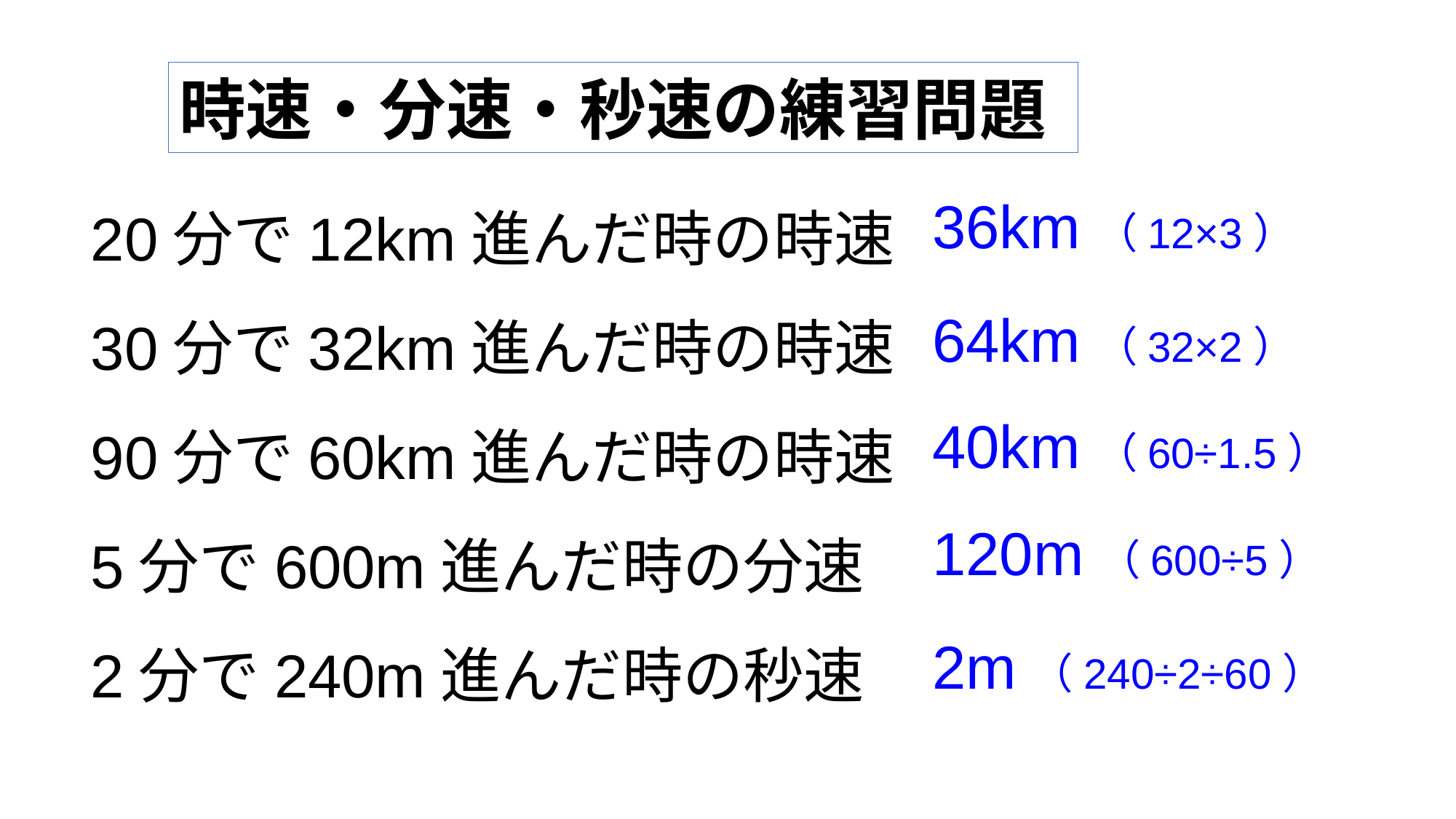

時速・分速・秒速の練習問題
20分で12km進んだ時の時速
30分で32km進んだ時の時速
90分で60km進んだ時の時速
5分で600m進んだ時の分速
2分で240m進んだ時の秒速
36km（12×3）
64km（32×2）
40km（60÷1.5）
120m（600÷5）
2m（240÷2÷60）